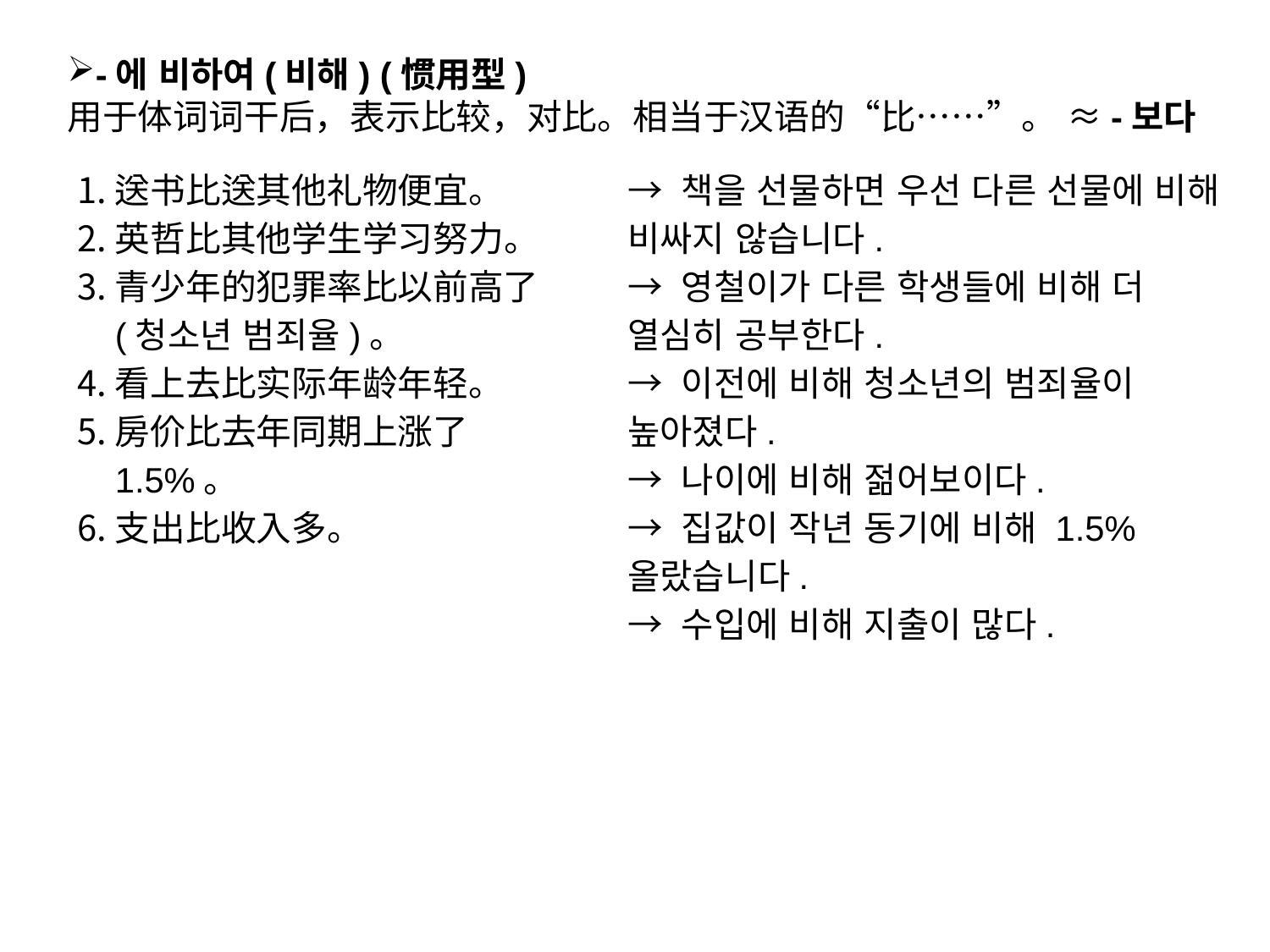

-에 비하여(비해) (惯用型)
用于体词词干后，表示比较，对比。相当于汉语的“比……”。 ≈-보다
→ 책을 선물하면 우선 다른 선물에 비해 비싸지 않습니다.
→ 영철이가 다른 학생들에 비해 더 열심히 공부한다.
→ 이전에 비해 청소년의 범죄율이 높아졌다.
→ 나이에 비해 젊어보이다.
→ 집값이 작년 동기에 비해 1.5% 올랐습니다.
→ 수입에 비해 지출이 많다.
送书比送其他礼物便宜。
英哲比其他学生学习努力。
青少年的犯罪率比以前高了(청소년 범죄율)。
看上去比实际年龄年轻。
房价比去年同期上涨了1.5%。
支出比收入多。